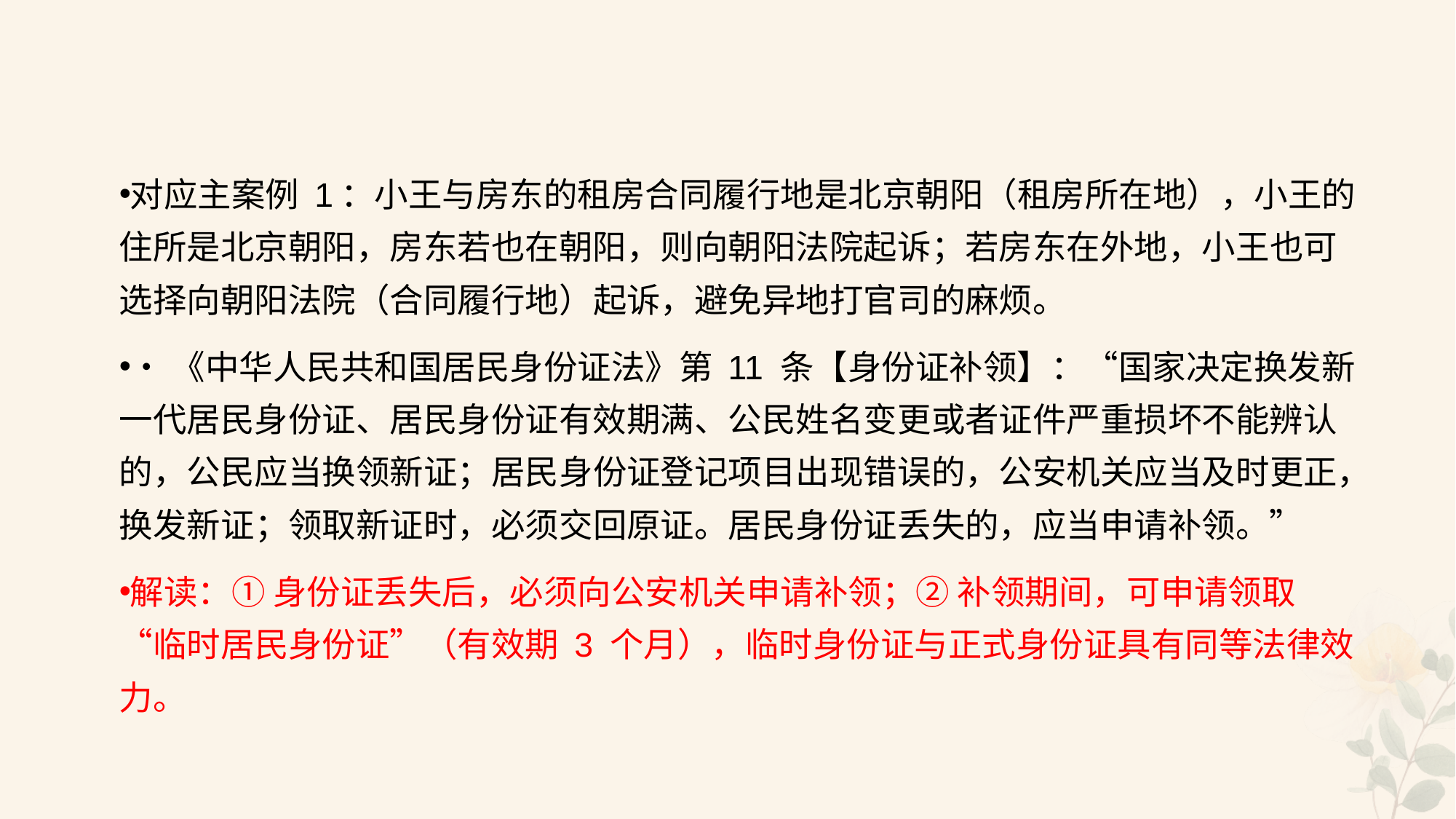

#
对应主案例 1：小王与房东的租房合同履行地是北京朝阳（租房所在地），小王的住所是北京朝阳，房东若也在朝阳，则向朝阳法院起诉；若房东在外地，小王也可选择向朝阳法院（合同履行地）起诉，避免异地打官司的麻烦。
•《中华人民共和国居民身份证法》第 11 条【身份证补领】：“国家决定换发新一代居民身份证、居民身份证有效期满、公民姓名变更或者证件严重损坏不能辨认的，公民应当换领新证；居民身份证登记项目出现错误的，公安机关应当及时更正，换发新证；领取新证时，必须交回原证。居民身份证丢失的，应当申请补领。”
解读：① 身份证丢失后，必须向公安机关申请补领；② 补领期间，可申请领取 “临时居民身份证”（有效期 3 个月），临时身份证与正式身份证具有同等法律效力。